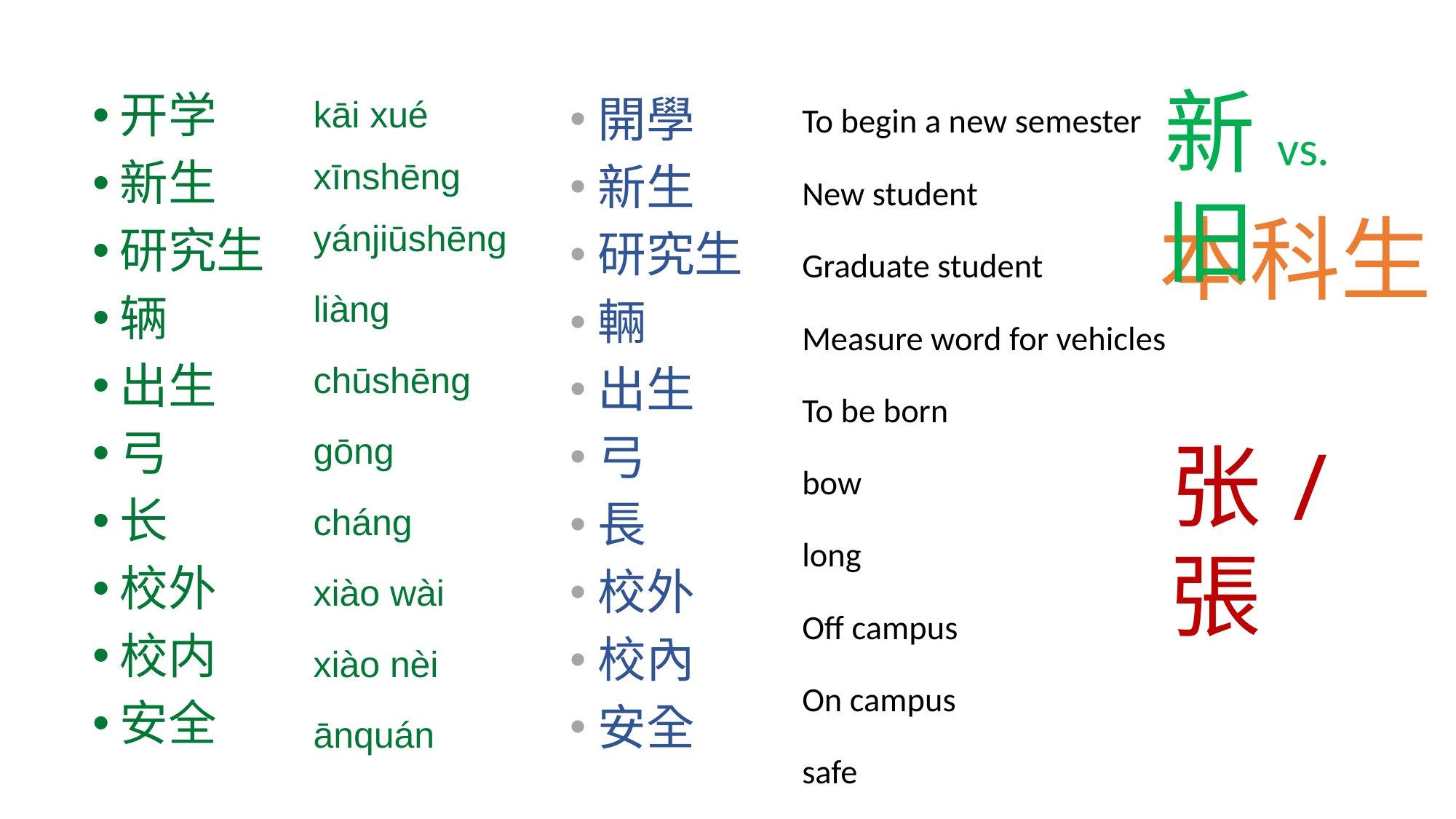

新vs.旧
kāi xué
xīnshēng
yánjiūshēng
liàng
chūshēng
gōng
cháng
xiào wài
xiào nèi
ānquán
开学
新生
研究生
辆
出生
弓
长
校外
校内
安全
To begin a new semester
New student
Graduate student
Measure word for vehicles
To be born
bow
long
Off campus
On campus
safe
開學
新生
研究生
輛
出生
弓
長
校外
校內
安全
本科生
张/張